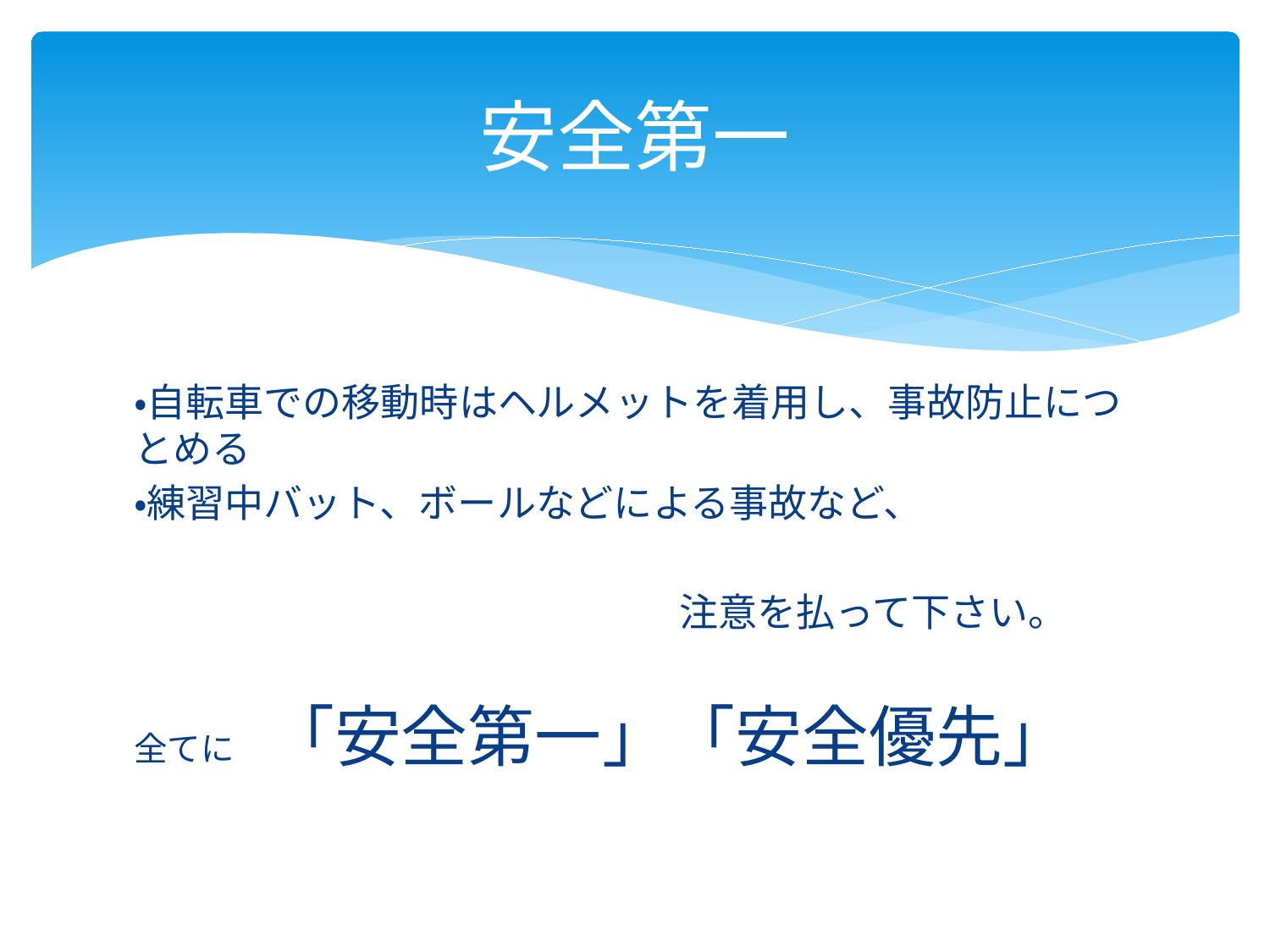

# 安全第一
・自転車での移動時はヘルメットを着用し、事故防止につとめる
・練習中バット、ボールなどによる事故など、

　　　　　　　　　　　　　　注意を払って下さい。

全てに　「安全第一」「安全優先」